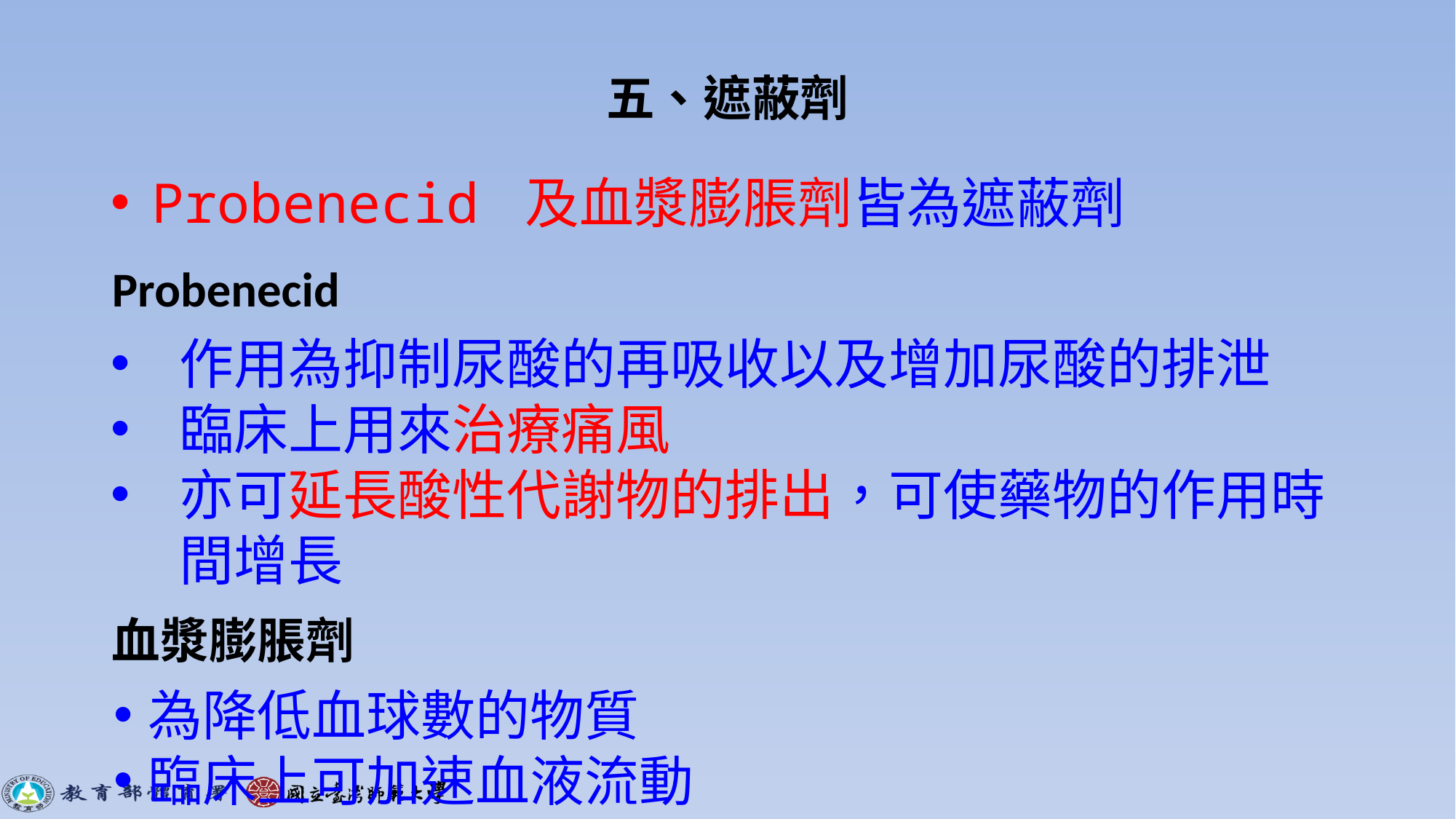

# 五、遮蔽劑
Probenecid 及血漿膨脹劑皆為遮蔽劑

Probenecid
作用為抑制尿酸的再吸收以及增加尿酸的排泄
臨床上用來治療痛風
亦可延長酸性代謝物的排出，可使藥物的作用時間增長

血漿膨脹劑
為降低血球數的物質
臨床上可加速血液流動